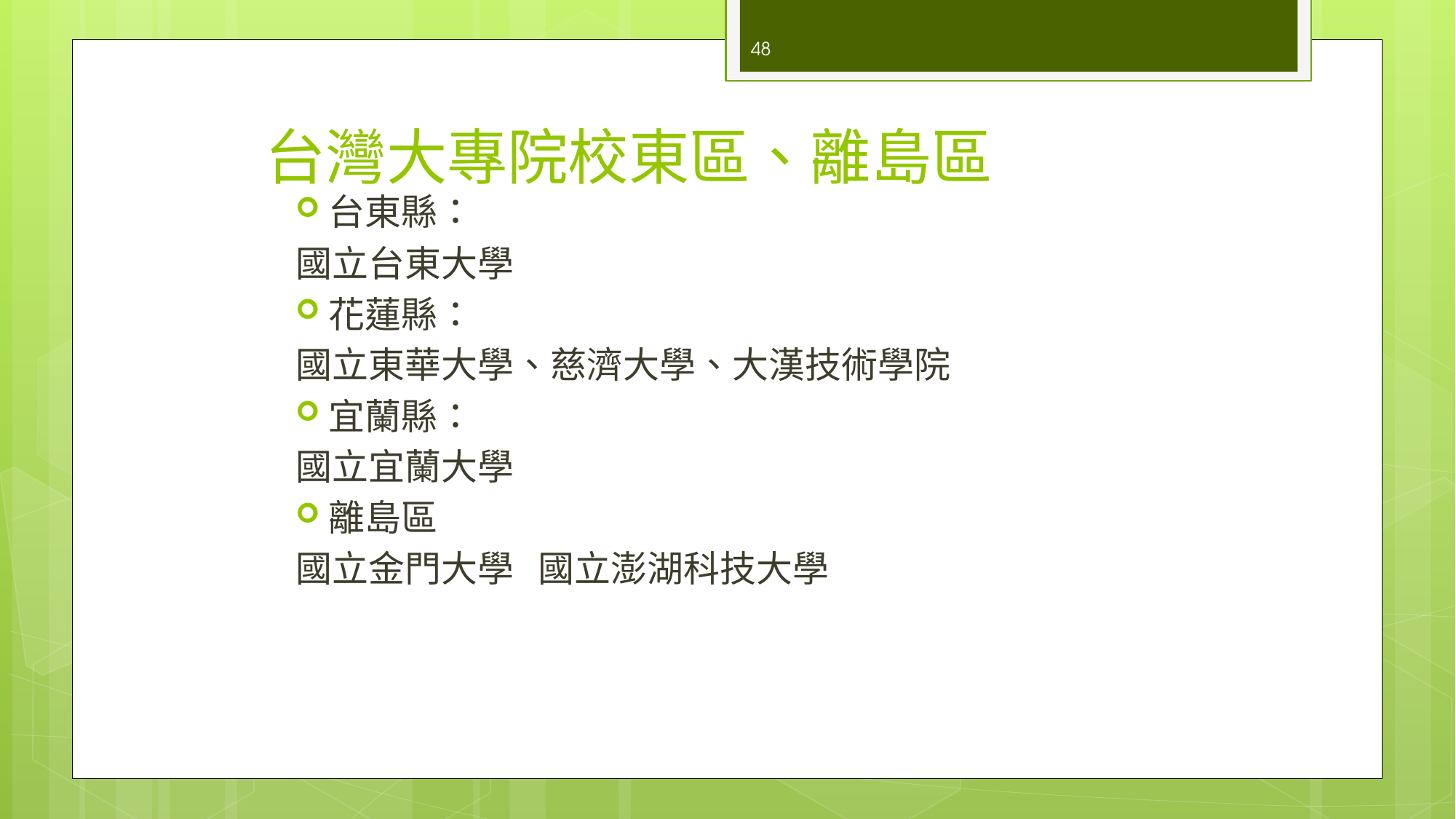

48
台灣大專院校東區、離島區
台東縣：
國立台東大學
花蓮縣：
國立東華大學、慈濟大學、大漢技術學院
宜蘭縣：
國立宜蘭大學
離島區
國立金門大學   國立澎湖科技大學